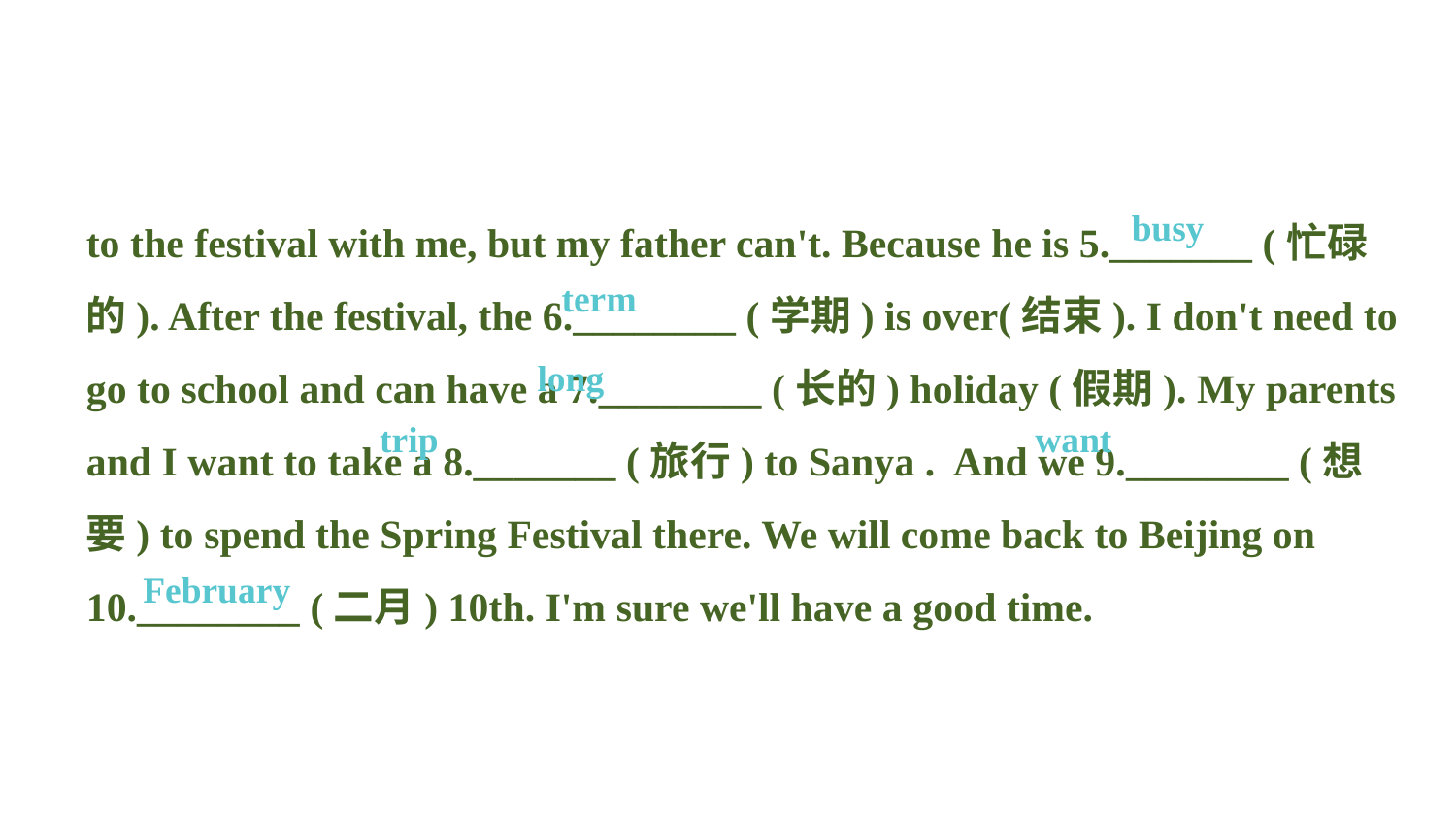

to the festival with me, but my father can't. Because he is 5._______ (忙碌的). After the festival, the 6.________ (学期) is over(结束). I don't need to go to school and can have a 7.________ (长的) holiday (假期). My parents and I want to take a 8._______ (旅行) to Sanya .  And we 9.________ (想要) to spend the Spring Festival there. We will come back to Beijing on 10.________ (二月) 10th. I'm sure we'll have a good time.
busy
term
long
trip
want
February